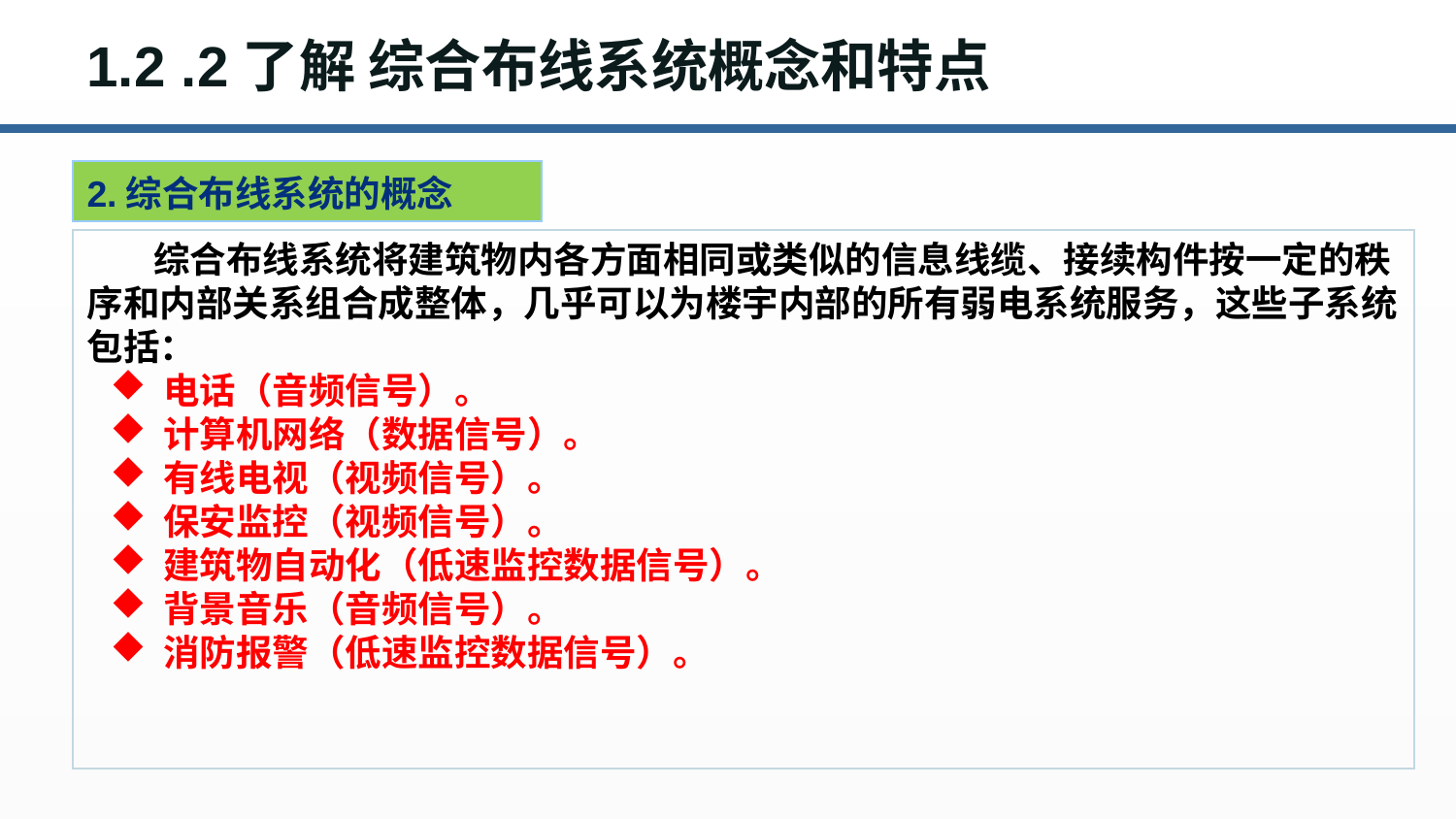

# 1.2 .2了解 综合布线系统概念和特点
2.综合布线系统的概念
       综合布线系统将建筑物内各方面相同或类似的信息线缆、接续构件按一定的秩序和内部关系组合成整体，几乎可以为楼宇内部的所有弱电系统服务，这些子系统包括：
 电话（音频信号）。
 计算机网络（数据信号）。
 有线电视（视频信号）。
 保安监控（视频信号）。
 建筑物自动化（低速监控数据信号）。
 背景音乐（音频信号）。
 消防报警（低速监控数据信号）。